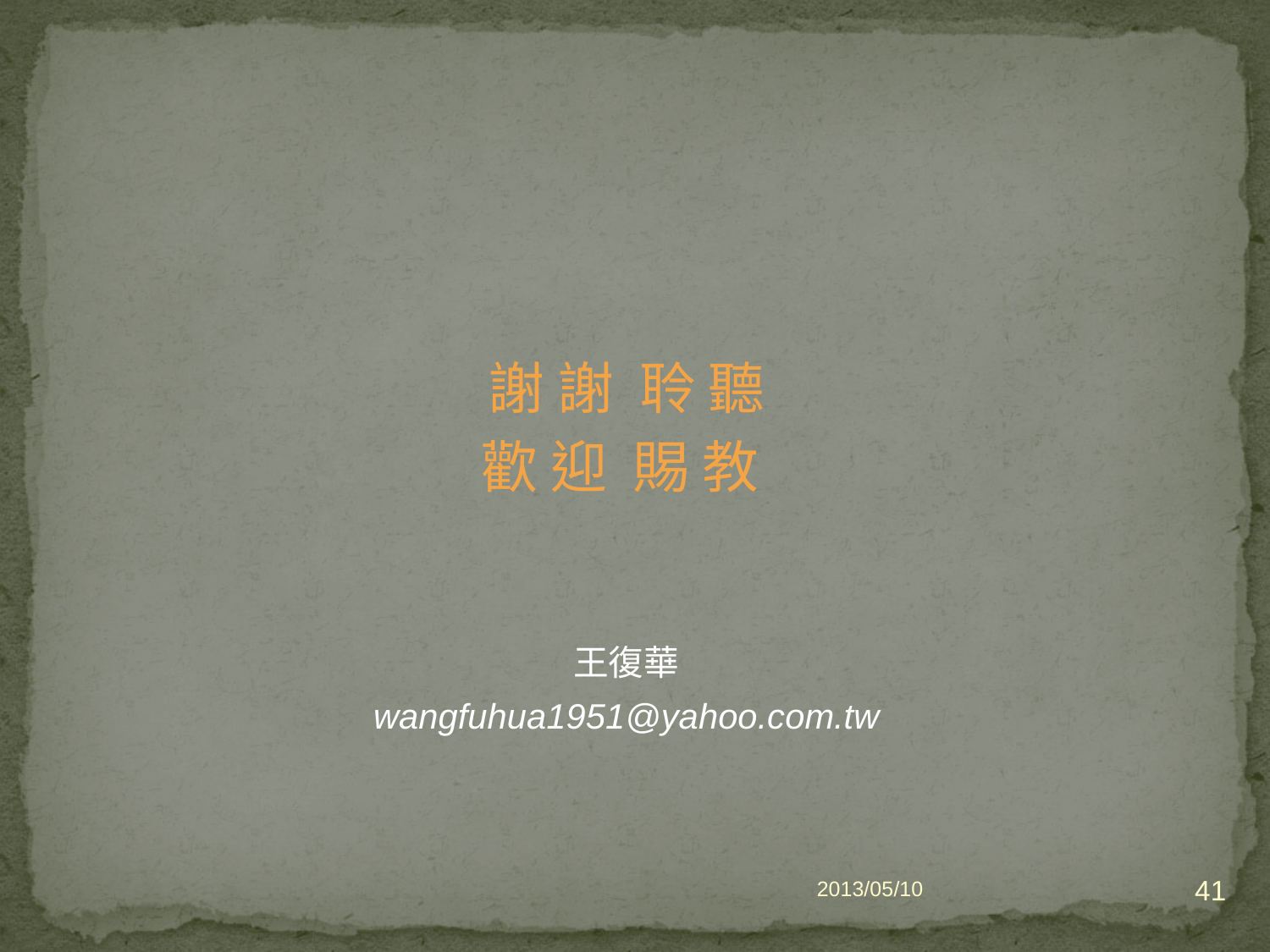

謝 謝  聆 聽
歡 迎  賜 教

王復華
wangfuhua1951@yahoo.com.tw
41
2013/05/10